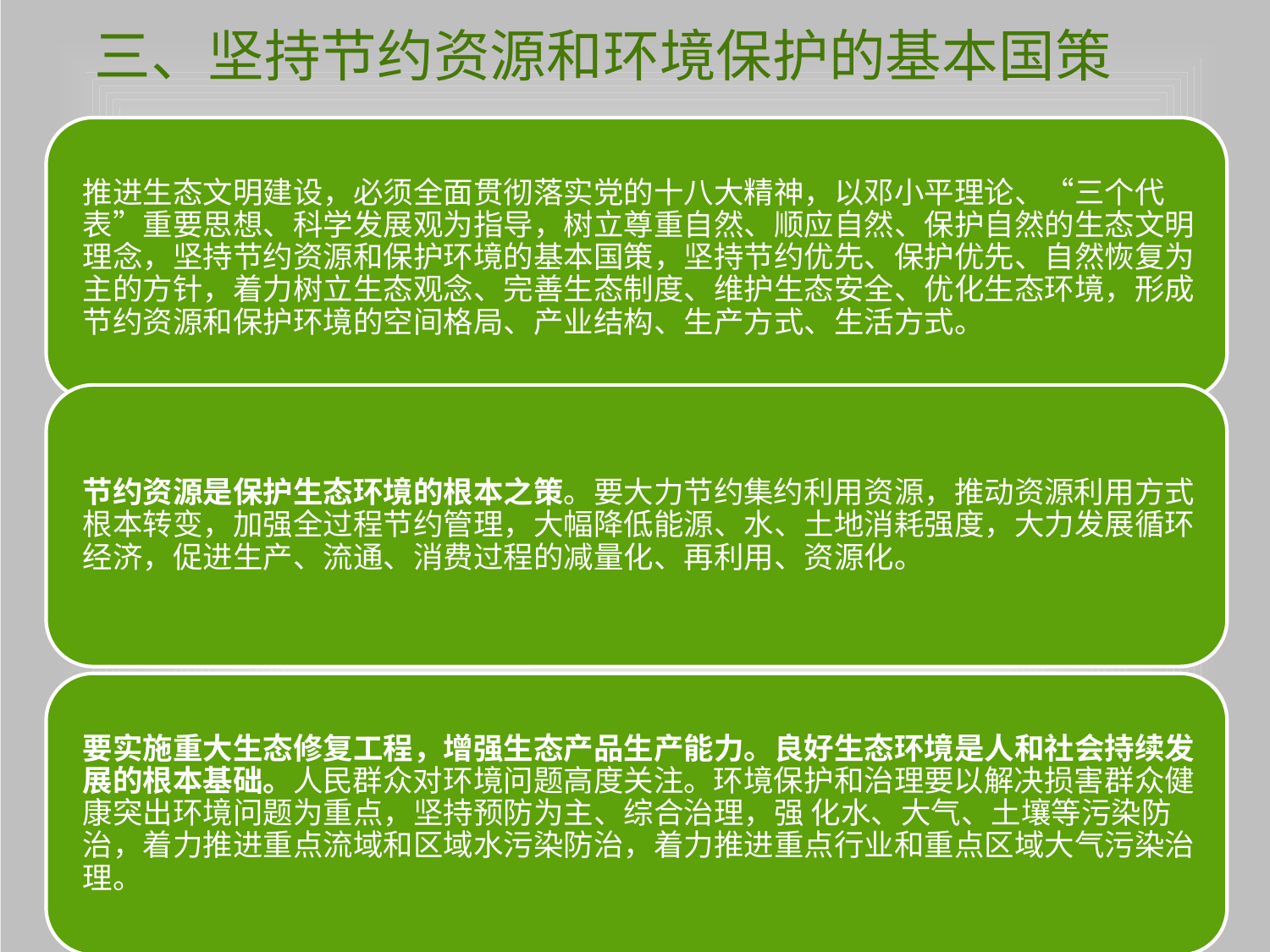

三、坚持节约资源和环境保护的基本国策
11.4
0
11.4
推进生态文明建设，必须全面贯彻落实党的十八大精神，以邓小平理论、“三个代表”重要思想、科学发展观为指导，树立尊重自然、顺应自然、保护自然的生态文明理念，坚持节约资源和保护环境的基本国策，坚持节约优先、保护优先、自然恢复为主的方针，着力树立生态观念、完善生态制度、维护生态安全、优化生态环境，形成节约资源和保护环境的空间格局、产业结构、生产方式、生活方式。
节约资源是保护生态环境的根本之策。要大力节约集约利用资源，推动资源利用方式根本转变，加强全过程节约管理，大幅降低能源、水、土地消耗强度，大力发展循环经济，促进生产、流通、消费过程的减量化、再利用、资源化。
要实施重大生态修复工程，增强生态产品生产能力。良好生态环境是人和社会持续发展的根本基础。人民群众对环境问题高度关注。环境保护和治理要以解决损害群众健康突出环境问题为重点，坚持预防为主、综合治理，强 化水、大气、土壤等污染防治，着力推进重点流域和区域水污染防治，着力推进重点行业和重点区域大气污染治理。